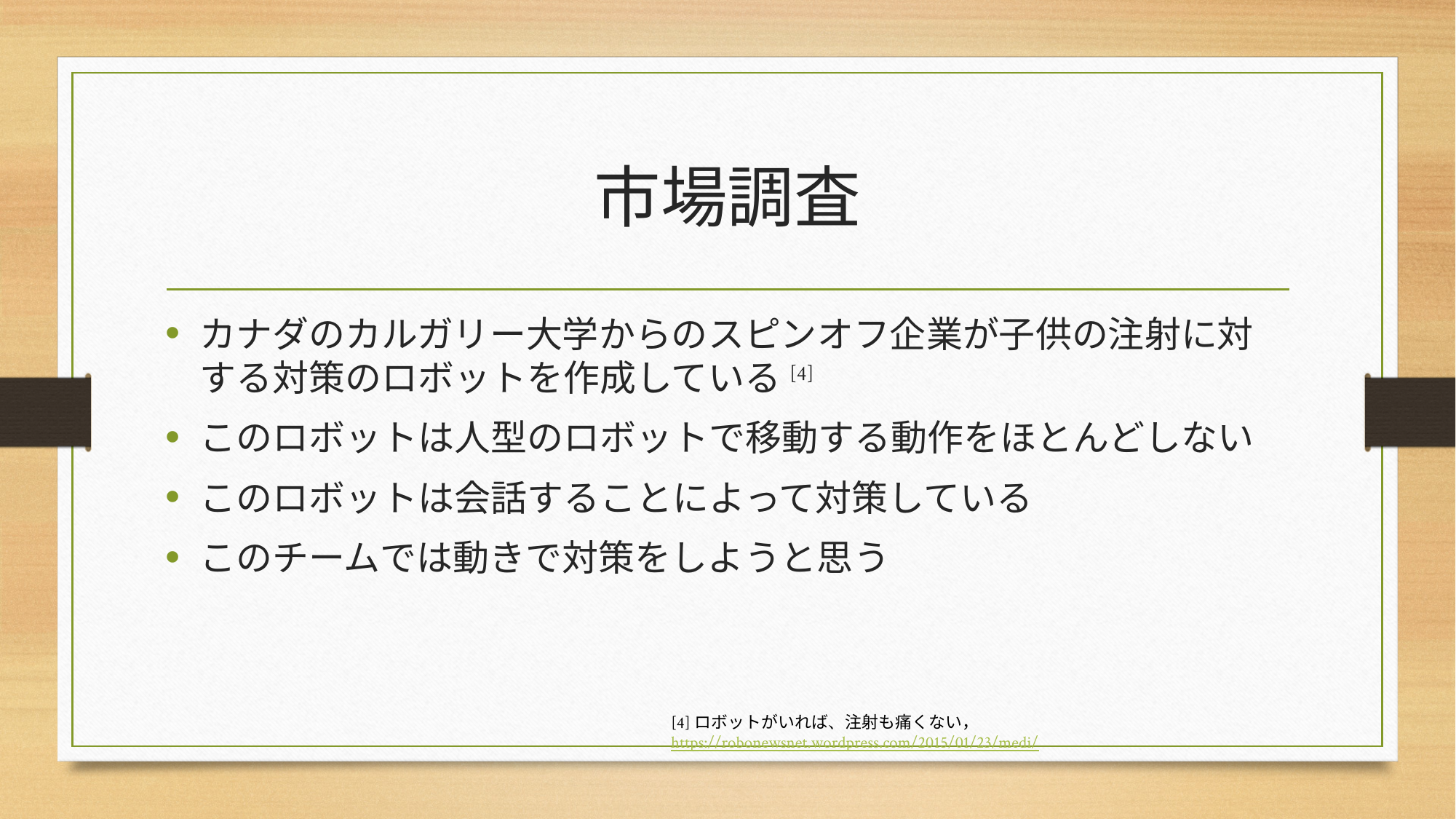

# 市場調査
カナダのカルガリー大学からのスピンオフ企業が子供の注射に対する対策のロボットを作成している[4]
このロボットは人型のロボットで移動する動作をほとんどしない
このロボットは会話することによって対策している
このチームでは動きで対策をしようと思う
[4]ロボットがいれば、注射も痛くない，https://robonewsnet.wordpress.com/2015/01/23/medi/